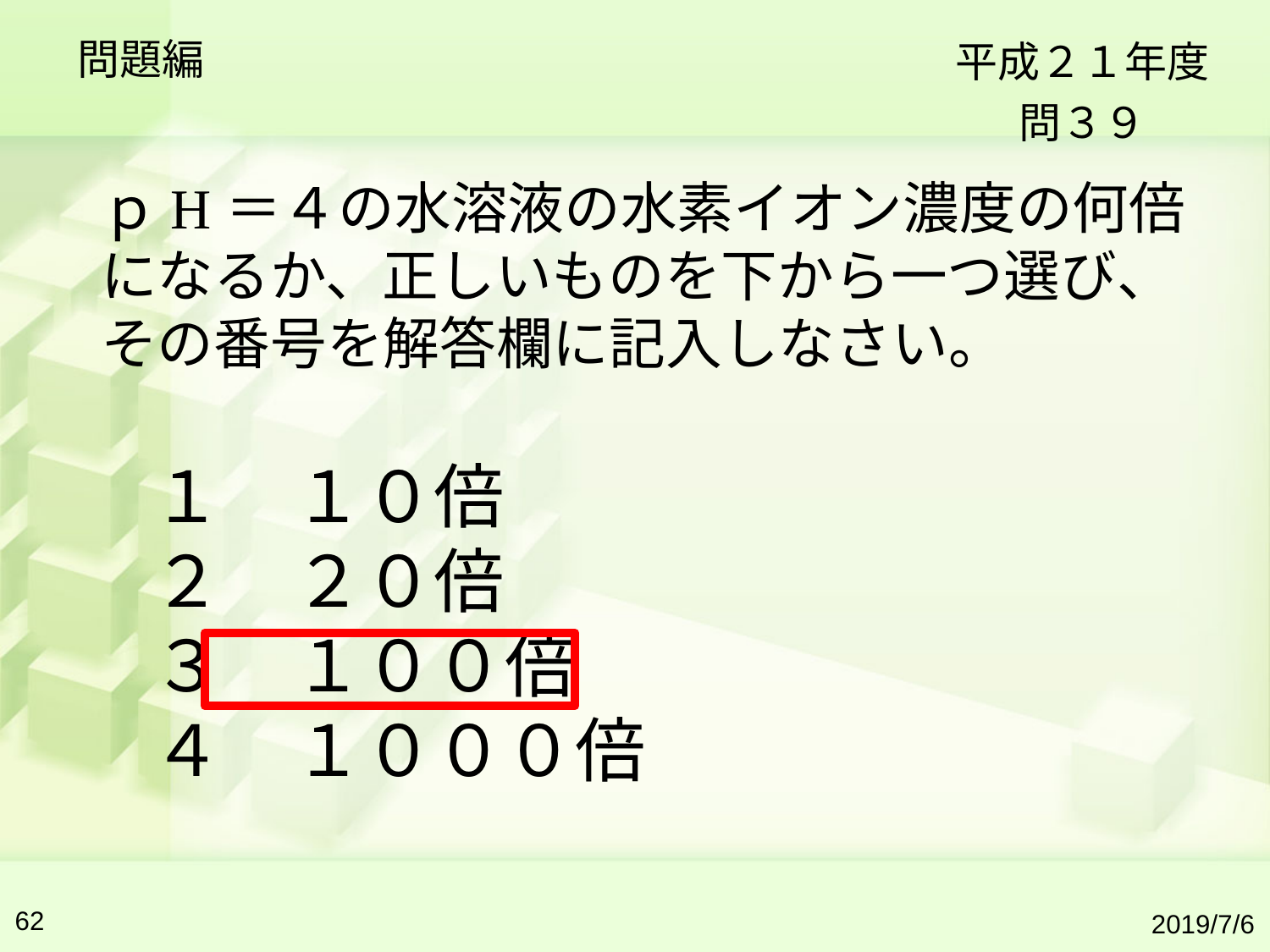

問題編
平成２１年度
問３９
ｐH＝４の水溶液の水素イオン濃度の何倍になるか、正しいものを下から一つ選び、その番号を解答欄に記入しなさい。
１　１０倍
２　２０倍
３　１００倍
４　１０００倍

62
2019/7/6